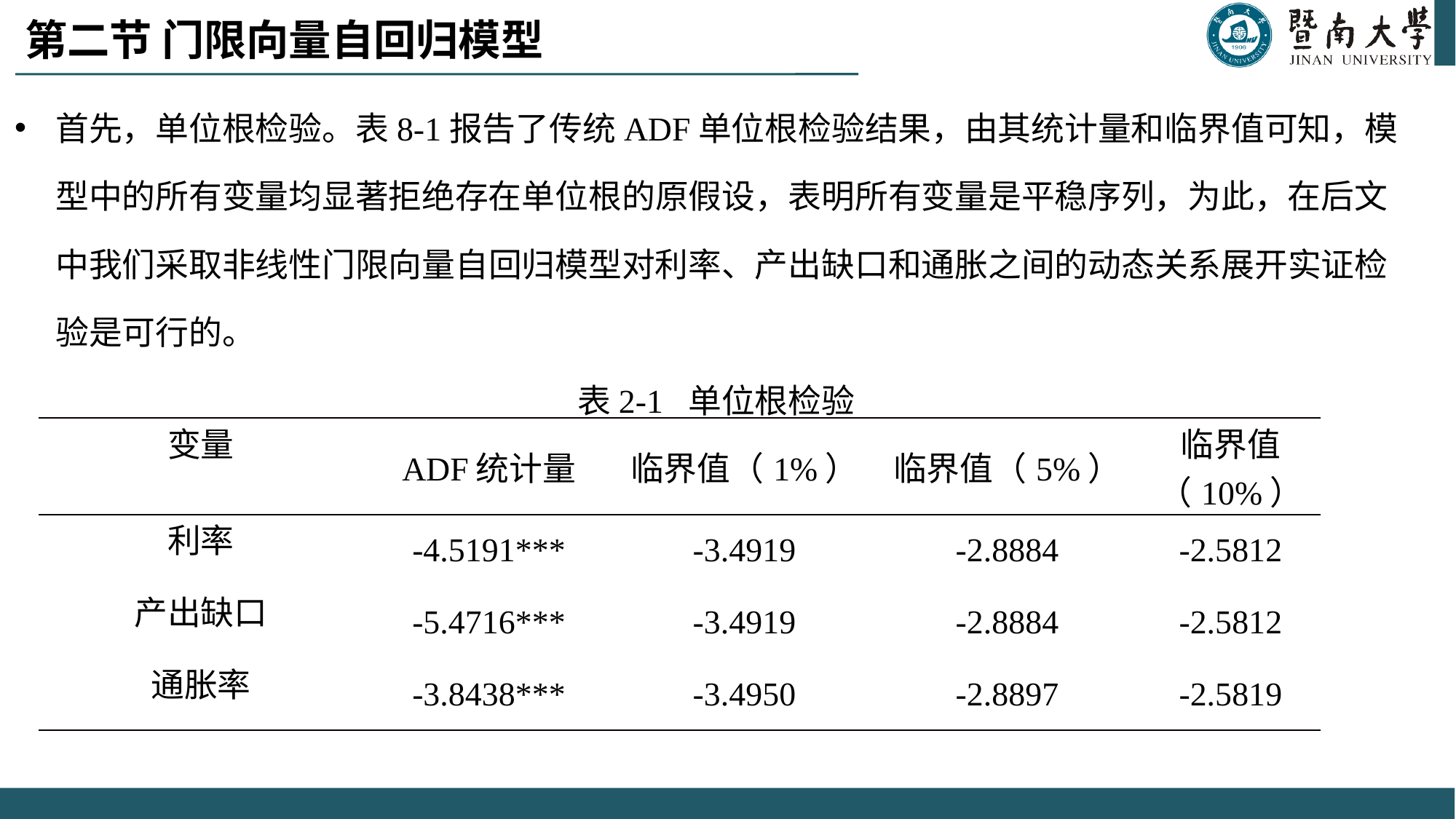

# 第二节 门限向量自回归模型
首先，单位根检验。表8-1报告了传统ADF单位根检验结果，由其统计量和临界值可知，模型中的所有变量均显著拒绝存在单位根的原假设，表明所有变量是平稳序列，为此，在后文中我们采取非线性门限向量自回归模型对利率、产出缺口和通胀之间的动态关系展开实证检验是可行的。
表2-1  单位根检验

| 变量 | ADF统计量 | 临界值（1%） | 临界值（5%） | 临界值（10%） |
| --- | --- | --- | --- | --- |
| 利率 | -4.5191\*\*\* | -3.4919 | -2.8884 | -2.5812 |
| 产出缺口 | -5.4716\*\*\* | -3.4919 | -2.8884 | -2.5812 |
| 通胀率 | -3.8438\*\*\* | -3.4950 | -2.8897 | -2.5819 |